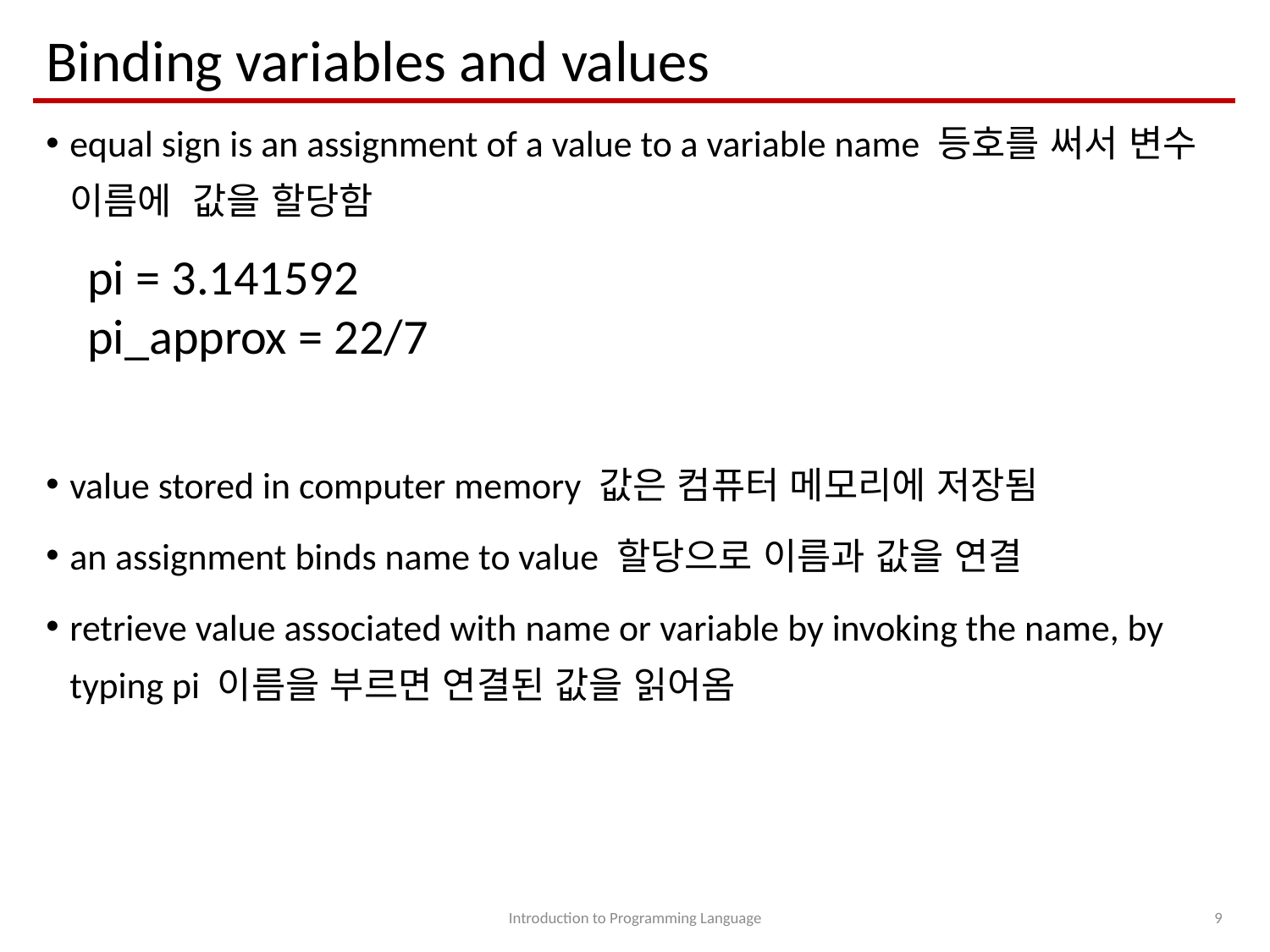

# Binding variables and values
equal sign is an assignment of a value to a variable name 등호를 써서 변수 이름에  값을 할당함

value stored in computer memory 값은 컴퓨터 메모리에 저장됨
an assignment binds name to value 할당으로 이름과 값을 연결
retrieve value associated with name or variable by invoking the name, by typing pi 이름을 부르면 연결된 값을 읽어옴
pi = 3.141592
pi_approx = 22/7
Introduction to Programming Language
9